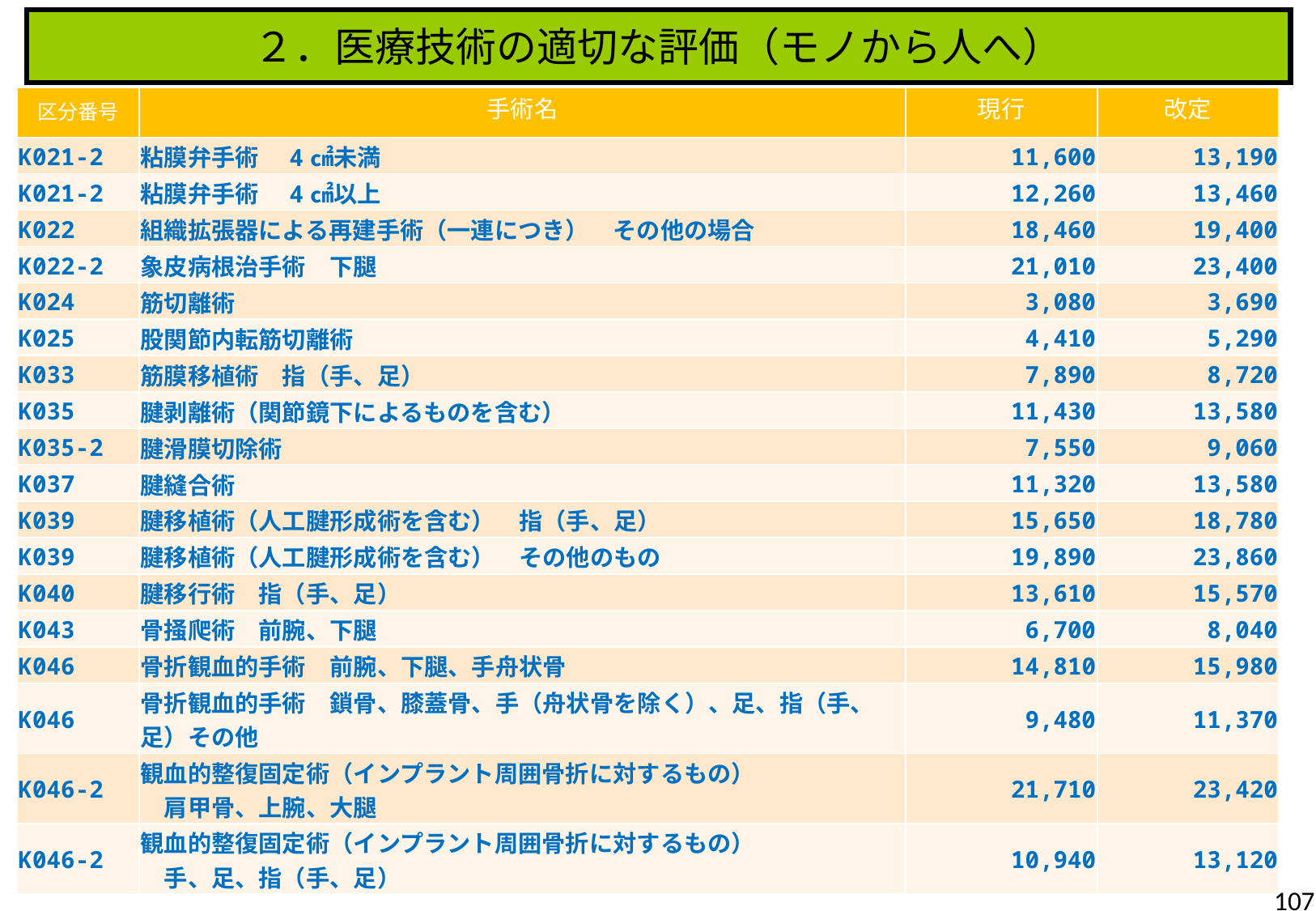

２．医療技術の適切な評価（モノから人へ）
| 区分番号 | 手術名 | 現行 | 改定 |
| --- | --- | --- | --- |
| K021-2 | 粘膜弁手術　4㎠未満 | 11,600 | 13,190 |
| K021-2 | 粘膜弁手術　4㎠以上 | 12,260 | 13,460 |
| K022 | 組織拡張器による再建手術（一連につき）　その他の場合 | 18,460 | 19,400 |
| K022-2 | 象皮病根治手術　下腿 | 21,010 | 23,400 |
| K024 | 筋切離術 | 3,080 | 3,690 |
| K025 | 股関節内転筋切離術 | 4,410 | 5,290 |
| K033 | 筋膜移植術　指（手、足） | 7,890 | 8,720 |
| K035 | 腱剥離術（関節鏡下によるものを含む） | 11,430 | 13,580 |
| K035-2 | 腱滑膜切除術 | 7,550 | 9,060 |
| K037 | 腱縫合術 | 11,320 | 13,580 |
| K039 | 腱移植術（人工腱形成術を含む）　指（手、足） | 15,650 | 18,780 |
| K039 | 腱移植術（人工腱形成術を含む）　その他のもの | 19,890 | 23,860 |
| K040 | 腱移行術　指（手、足） | 13,610 | 15,570 |
| K043 | 骨掻爬術　前腕、下腿 | 6,700 | 8,040 |
| K046 | 骨折観血的手術　前腕、下腿、手舟状骨 | 14,810 | 15,980 |
| K046 | 骨折観血的手術　鎖骨、膝蓋骨、手（舟状骨を除く）、足、指（手、足）その他 | 9,480 | 11,370 |
| K046-2 | 観血的整復固定術（インプラント周囲骨折に対するもの） 　肩甲骨、上腕、大腿 | 21,710 | 23,420 |
| K046-2 | 観血的整復固定術（インプラント周囲骨折に対するもの） 　手、足、指（手、足） | 10,940 | 13,120 |
107